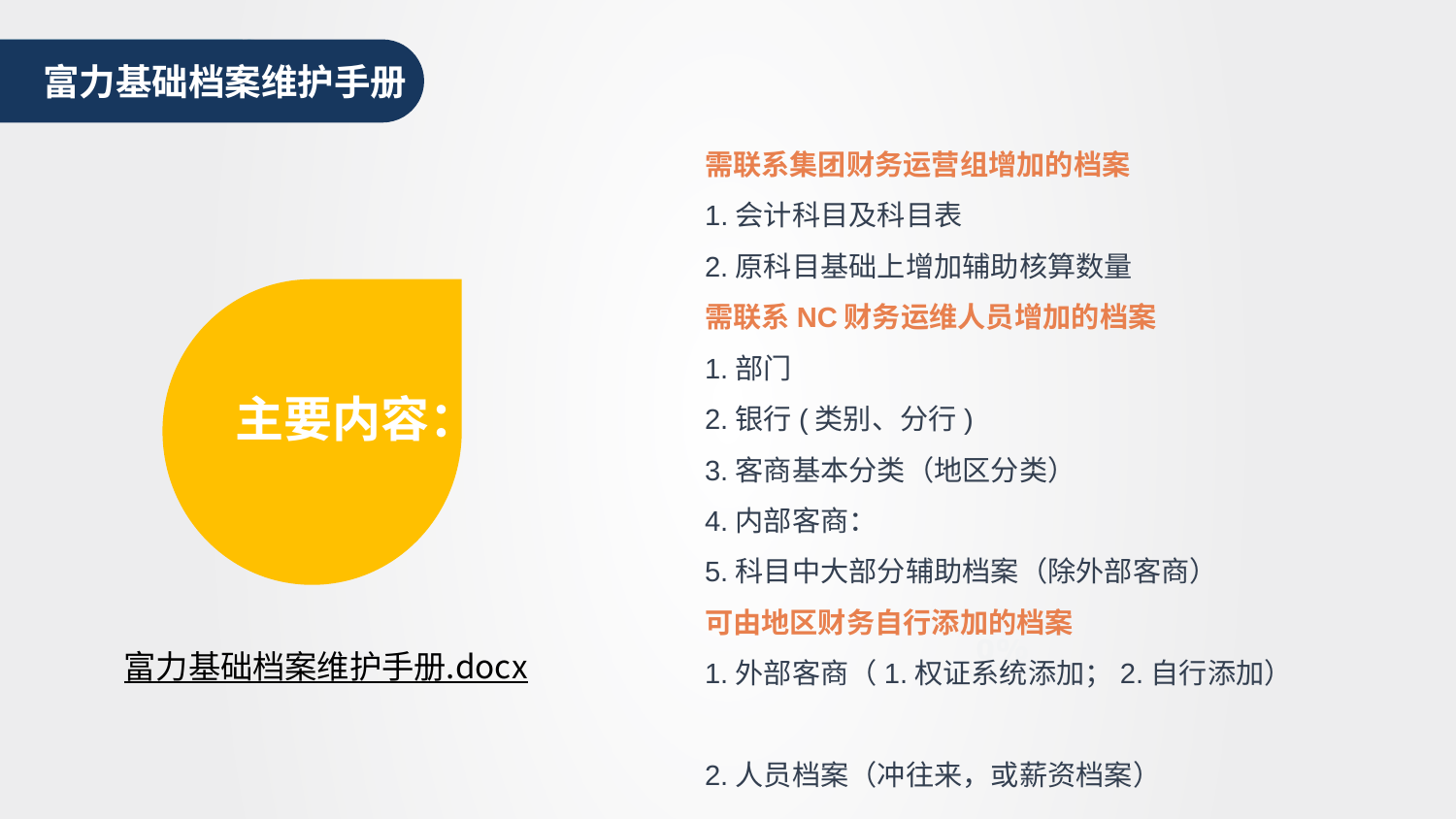

富力基础档案维护手册
需联系集团财务运营组增加的档案
1.会计科目及科目表
2.原科目基础上增加辅助核算数量
需联系NC财务运维人员增加的档案
1.部门
2.银行(类别、分行)
3.客商基本分类（地区分类）
4.内部客商：
5.科目中大部分辅助档案（除外部客商）
可由地区财务自行添加的档案
1.外部客商（1.权证系统添加；2.自行添加）
2.人员档案（冲往来，或薪资档案）

主要内容：

富力基础档案维护手册.docx